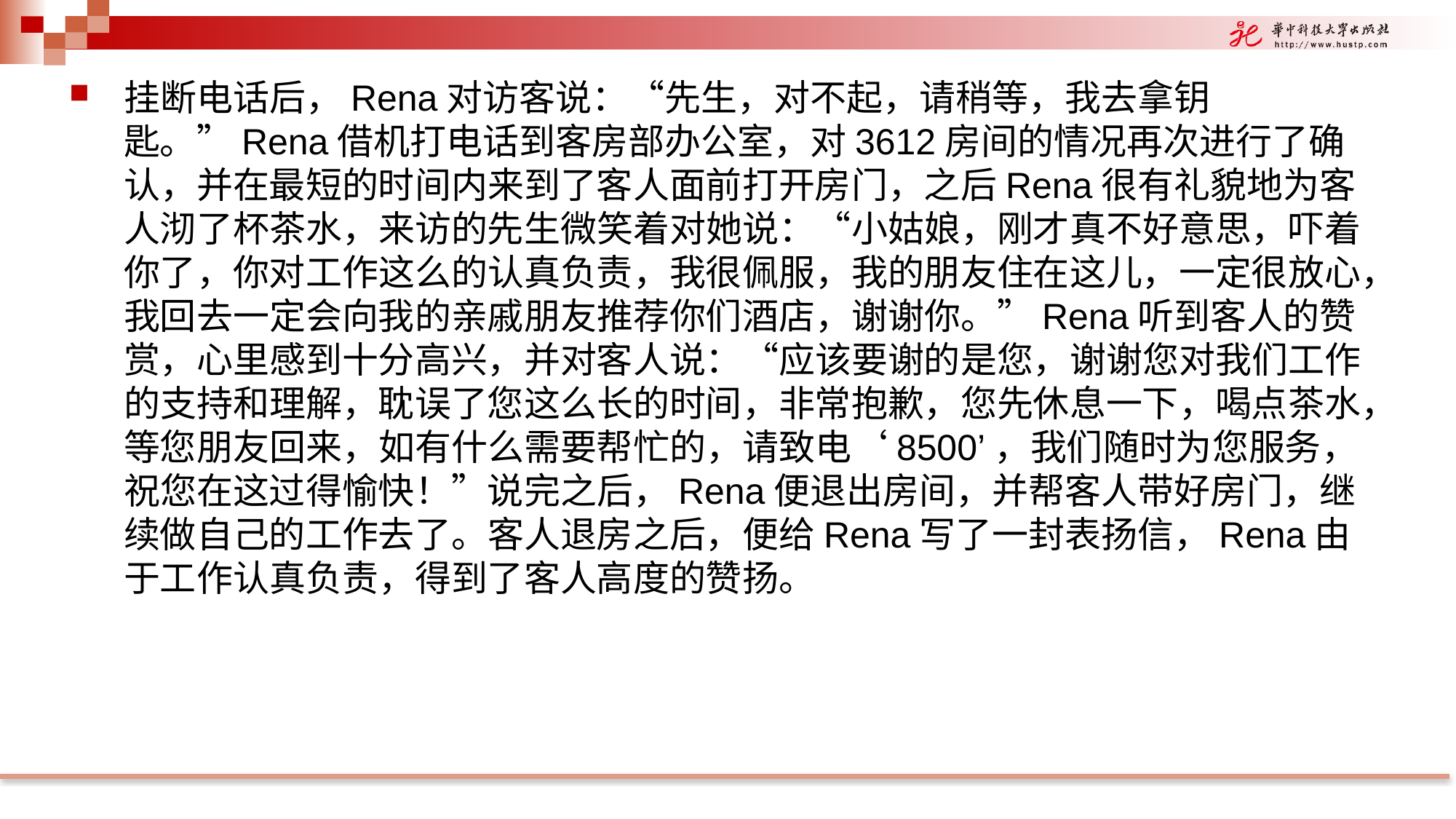

挂断电话后，Rena对访客说：“先生，对不起，请稍等，我去拿钥匙。”Rena借机打电话到客房部办公室，对3612房间的情况再次进行了确认，并在最短的时间内来到了客人面前打开房门，之后Rena很有礼貌地为客人沏了杯茶水，来访的先生微笑着对她说：“小姑娘，刚才真不好意思，吓着你了，你对工作这么的认真负责，我很佩服，我的朋友住在这儿，一定很放心，我回去一定会向我的亲戚朋友推荐你们酒店，谢谢你。”Rena听到客人的赞赏，心里感到十分高兴，并对客人说：“应该要谢的是您，谢谢您对我们工作的支持和理解，耽误了您这么长的时间，非常抱歉，您先休息一下，喝点茶水，等您朋友回来，如有什么需要帮忙的，请致电‘8500’，我们随时为您服务，祝您在这过得愉快！”说完之后，Rena便退出房间，并帮客人带好房门，继续做自己的工作去了。客人退房之后，便给Rena写了一封表扬信，Rena由于工作认真负责，得到了客人高度的赞扬。